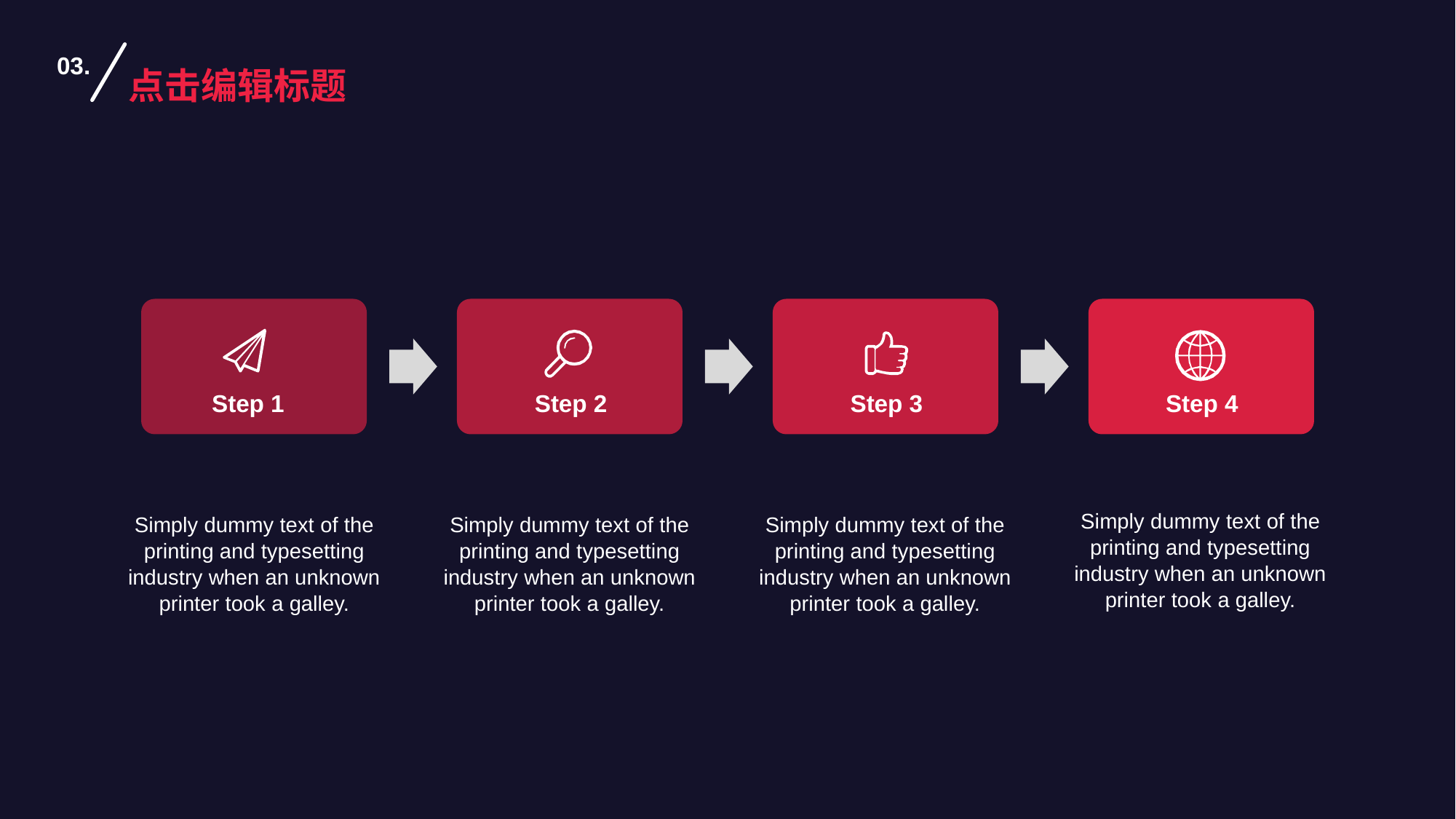

03.
点击编辑标题

Step 1
Step 2
Step 3
Step 4

Simply dummy text of the printing and typesetting industry when an unknown printer took a galley.

Simply dummy text of the printing and typesetting industry when an unknown printer took a galley.

Simply dummy text of the printing and typesetting industry when an unknown printer took a galley.

Simply dummy text of the printing and typesetting industry when an unknown printer took a galley.